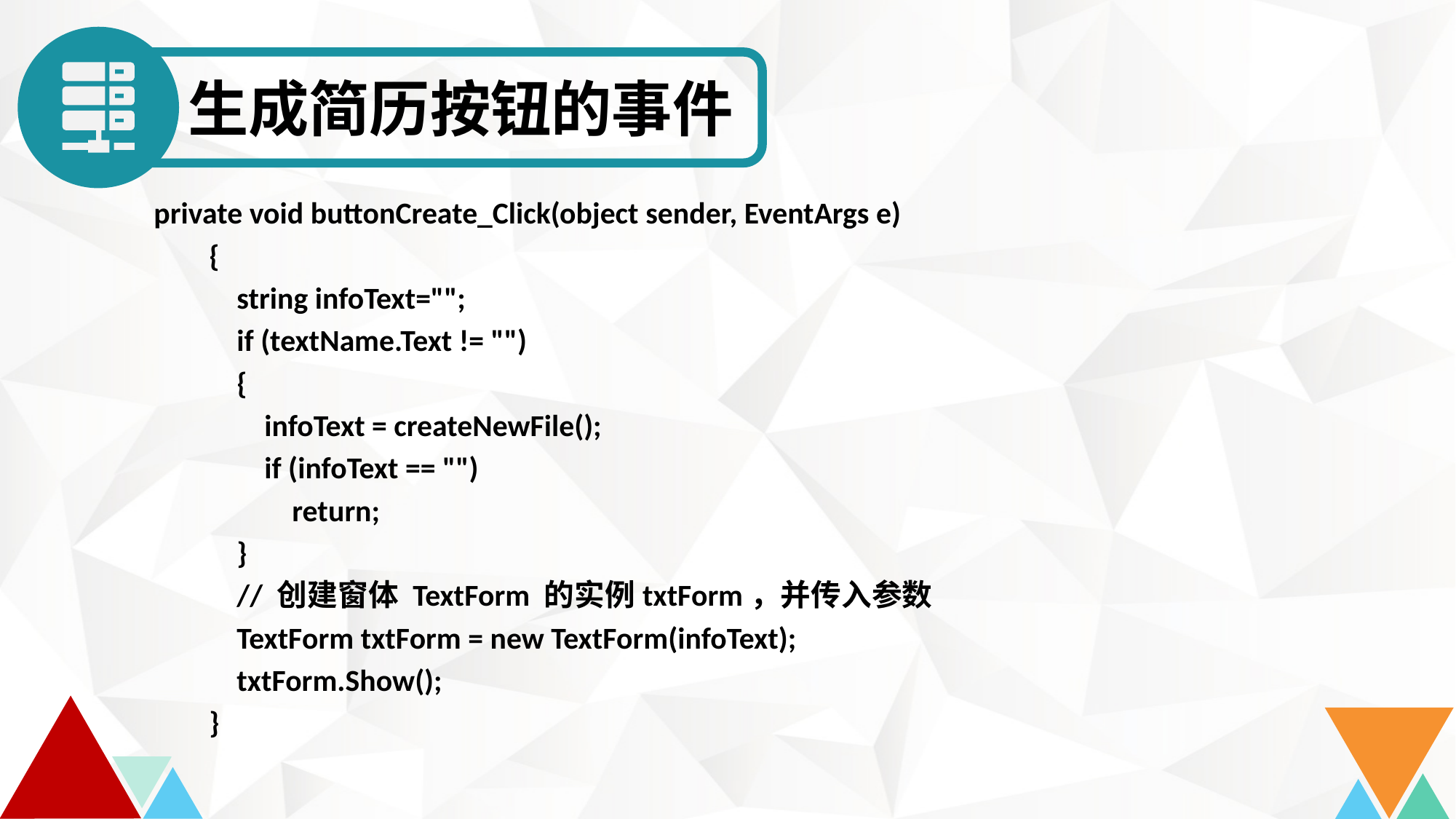

生成简历按钮的事件
private void buttonCreate_Click(object sender, EventArgs e)
        {
            string infoText="";
            if (textName.Text != "")
            {
                infoText = createNewFile();
                if (infoText == "")
                    return;
            }
            // 创建窗体 TextForm 的实例txtForm，并传入参数
            TextForm txtForm = new TextForm(infoText);
            txtForm.Show();
        }